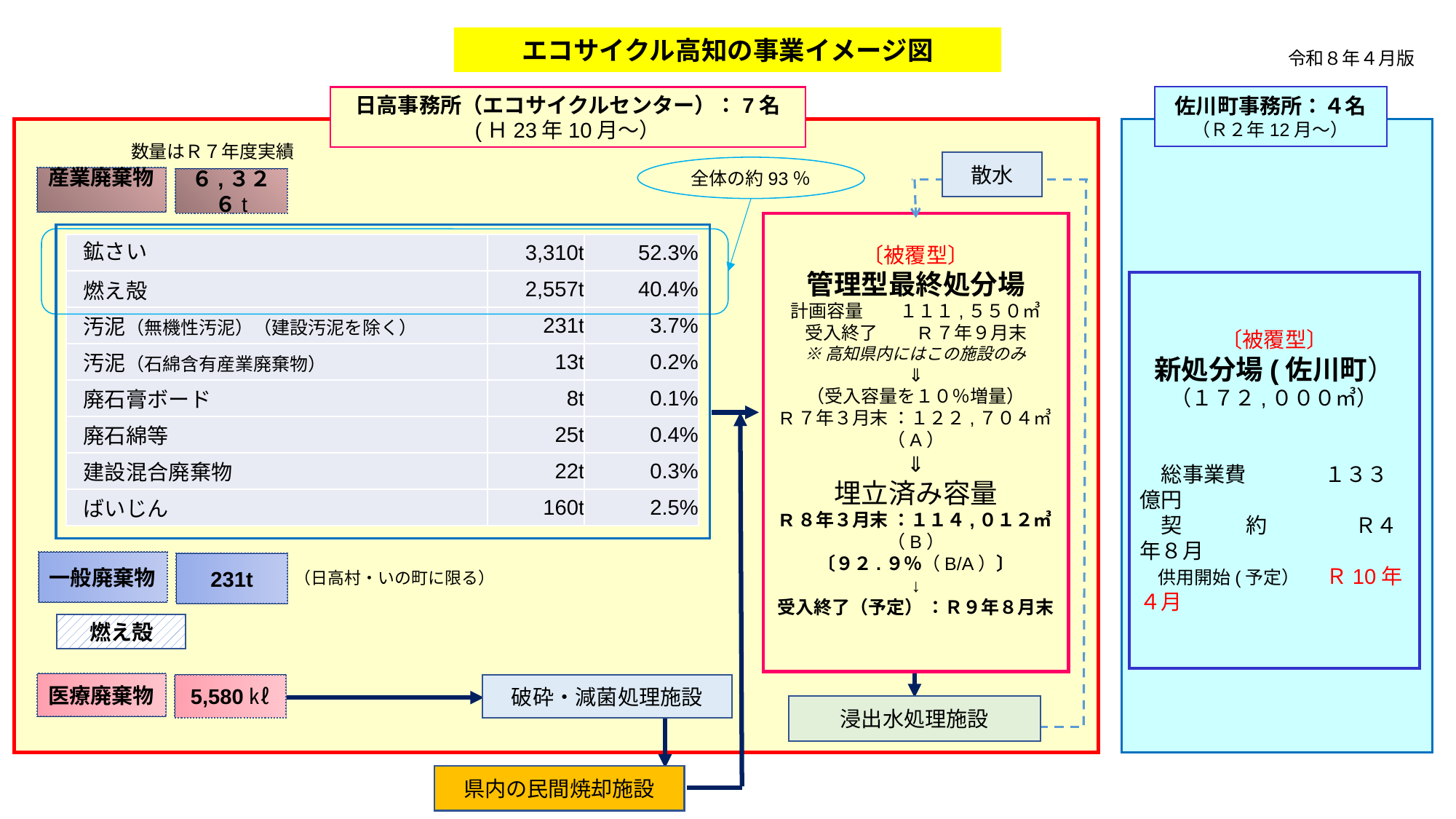

エコサイクル高知の事業イメージ図
令和８年４月版
佐川町事務所：４名
（Ｒ２年12月～）
日高事務所（エコサイクルセンター）：7名
(Ｈ23年10月～）

数量はＲ７年度実績
散水
全体の約93％
産業廃棄物
６,３２６t
〔被覆型〕
管理型最終処分場
計画容量　　１１１,５５０㎥
受入終了　　R７年９月末
※高知県内にはこの施設のみ
⇓
（受入容量を１０％増量）
R７年３月末 ：１２２,７０４㎥（A）
⇓
埋立済み容量
R８年３月末 ：１１４,０１２㎥（B）
〔９２.９％（B/A）〕
↓
受入終了（予定） ：Ｒ９年８月末

| 鉱さい | 3,310t | 52.3% |
| --- | --- | --- |
| 燃え殻 | 2,557t | 40.4% |
| 汚泥（無機性汚泥）（建設汚泥を除く） | 231t | 3.7% |
| 汚泥（石綿含有産業廃棄物） | 13t | 0.2% |
| 廃石膏ボード | 8t | 0.1% |
| 廃石綿等 | 25t | 0.4% |
| 建設混合廃棄物 | 22t | 0.3% |
| ばいじん | 160t | 2.5% |
〔被覆型〕
新処分場(佐川町）
（１７２,０００㎥）

　総事業費　　　   １３３億円
　契　　　約　　　　　 Ｒ４年８月
　供用開始(予定）　  Ｒ10年４月
一般廃棄物
（日高村・いの町に限る）
231t
燃え殻
医療廃棄物
5,580㎘
破砕・減菌処理施設
浸出水処理施設
県内の民間焼却施設